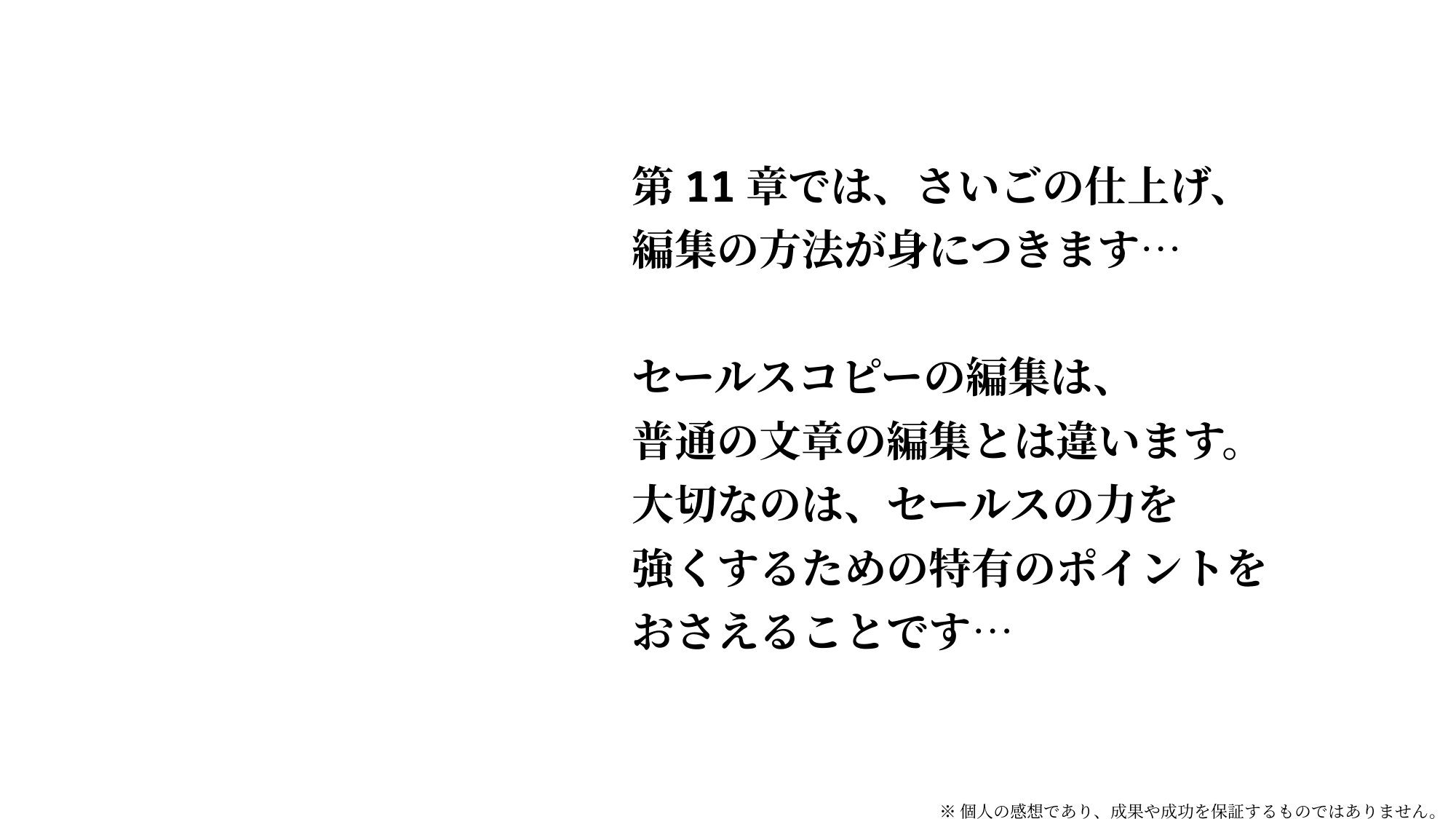

第11章では、さいごの仕上げ、
編集の方法が身につきます…

セールスコピーの編集は、
普通の文章の編集とは違います。
大切なのは、セールスの力を
強くするための特有のポイントを
おさえることです…
※個人の感想であり、成果や成功を保証するものではありません。